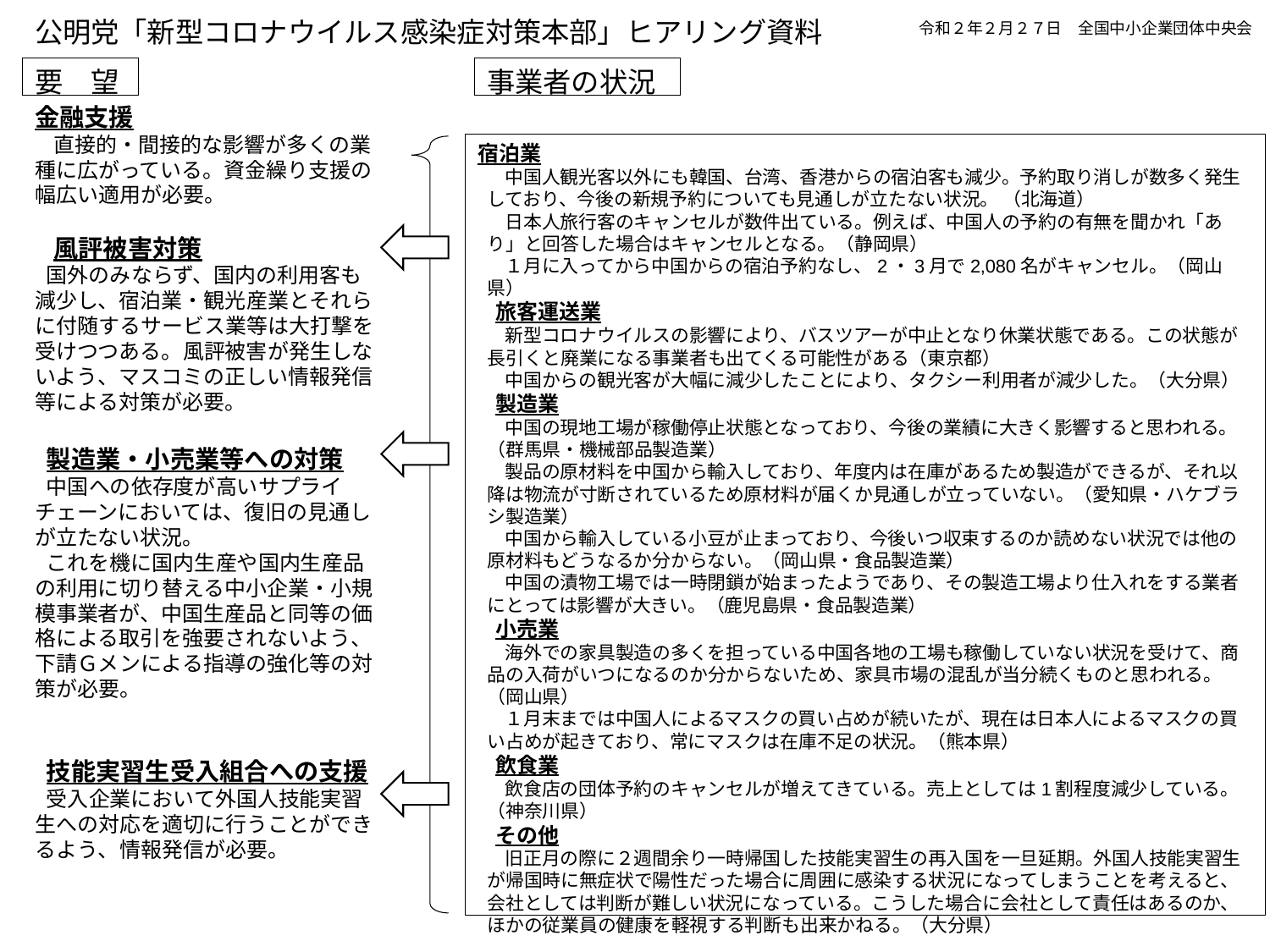

公明党「新型コロナウイルス感染症対策本部」ヒアリング資料
令和２年２月２７日　全国中小企業団体中央会
要　望
事業者の状況
金融支援
直接的・間接的な影響が多くの業種に広がっている。資金繰り支援の幅広い適用が必要。

風評被害対策
国外のみならず、国内の利用客も減少し、宿泊業・観光産業とそれらに付随するサービス業等は大打撃を受けつつある。風評被害が発生しないよう、マスコミの正しい情報発信等による対策が必要。

製造業・小売業等への対策
中国への依存度が高いサプライチェーンにおいては、復旧の見通しが立たない状況。
これを機に国内生産や国内生産品の利用に切り替える中小企業・小規模事業者が、中国生産品と同等の価格による取引を強要されないよう、下請Ｇメンによる指導の強化等の対策が必要。

技能実習生受入組合への支援
受入企業において外国人技能実習生への対応を適切に行うことができるよう、情報発信が必要。
宿泊業
中国人観光客以外にも韓国、台湾、香港からの宿泊客も減少。予約取り消しが数多く発生しており、今後の新規予約についても見通しが立たない状況。 （北海道）
日本人旅行客のキャンセルが数件出ている。例えば、中国人の予約の有無を聞かれ「あり」と回答した場合はキャンセルとなる。（静岡県）
１月に入ってから中国からの宿泊予約なし、2・3月で2,080名がキャンセル。（岡山県）
旅客運送業
新型コロナウイルスの影響により、バスツアーが中止となり休業状態である。この状態が長引くと廃業になる事業者も出てくる可能性がある（東京都）
中国からの観光客が大幅に減少したことにより、タクシー利用者が減少した。（大分県）
製造業
中国の現地工場が稼働停止状態となっており、今後の業績に大きく影響すると思われる。（群馬県・機械部品製造業）
製品の原材料を中国から輸入しており、年度内は在庫があるため製造ができるが、それ以降は物流が寸断されているため原材料が届くか見通しが立っていない。（愛知県・ハケブラシ製造業）
中国から輸入している小豆が止まっており、今後いつ収束するのか読めない状況では他の原材料もどうなるか分からない。（岡山県・食品製造業）
中国の漬物工場では一時閉鎖が始まったようであり、その製造工場より仕入れをする業者にとっては影響が大きい。（鹿児島県・食品製造業）
小売業
海外での家具製造の多くを担っている中国各地の工場も稼働していない状況を受けて、商品の入荷がいつになるのか分からないため、家具市場の混乱が当分続くものと思われる。（岡山県）
１月末までは中国人によるマスクの買い占めが続いたが、現在は日本人によるマスクの買い占めが起きており、常にマスクは在庫不足の状況。（熊本県）
飲食業
飲食店の団体予約のキャンセルが増えてきている。売上としては1割程度減少している。（神奈川県）
その他
旧正月の際に２週間余り一時帰国した技能実習生の再入国を一旦延期。外国人技能実習生が帰国時に無症状で陽性だった場合に周囲に感染する状況になってしまうことを考えると、会社としては判断が難しい状況になっている。こうした場合に会社として責任はあるのか、ほかの従業員の健康を軽視する判断も出来かねる。（大分県）